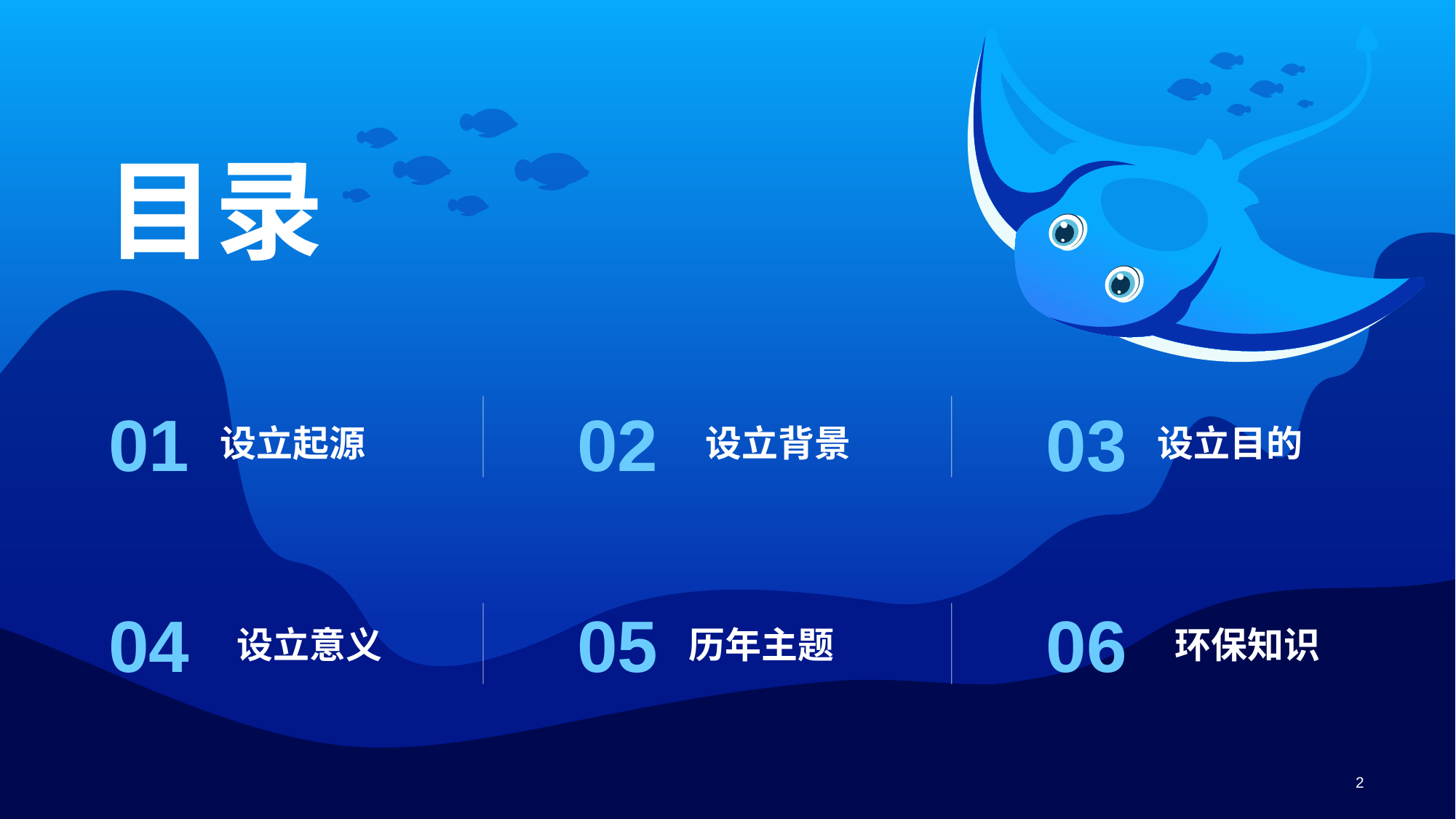

目录
01
02
03
设立起源
 设立背景
设立目的
04
05
06
 设立意义
历年主题
 环保知识
2